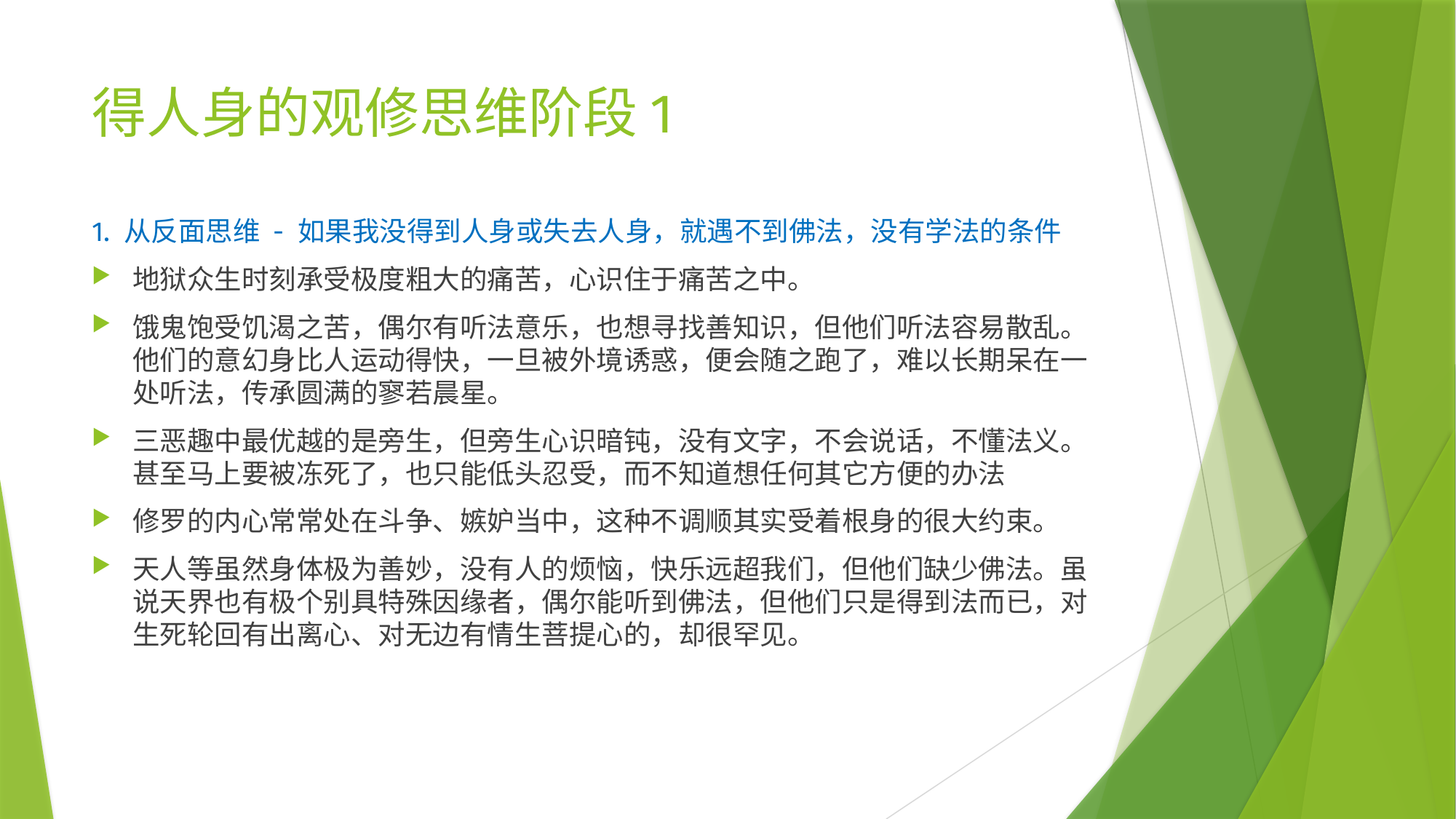

# 得人身的观修思维阶段1
1. 从反面思维 - 如果我没得到人身或失去人身，就遇不到佛法，没有学法的条件
地狱众生时刻承受极度粗大的痛苦，心识住于痛苦之中。
饿鬼饱受饥渴之苦，偶尔有听法意乐，也想寻找善知识，但他们听法容易散乱。他们的意幻身比人运动得快，一旦被外境诱惑，便会随之跑了，难以长期呆在一处听法，传承圆满的寥若晨星。
三恶趣中最优越的是旁生，但旁生心识暗钝，没有文字，不会说话，不懂法义。甚至马上要被冻死了，也只能低头忍受，而不知道想任何其它方便的办法
修罗的内心常常处在斗争、嫉妒当中，这种不调顺其实受着根身的很大约束。
天人等虽然身体极为善妙，没有人的烦恼，快乐远超我们，但他们缺少佛法。虽说天界也有极个别具特殊因缘者，偶尔能听到佛法，但他们只是得到法而已，对生死轮回有出离心、对无边有情生菩提心的，却很罕见。